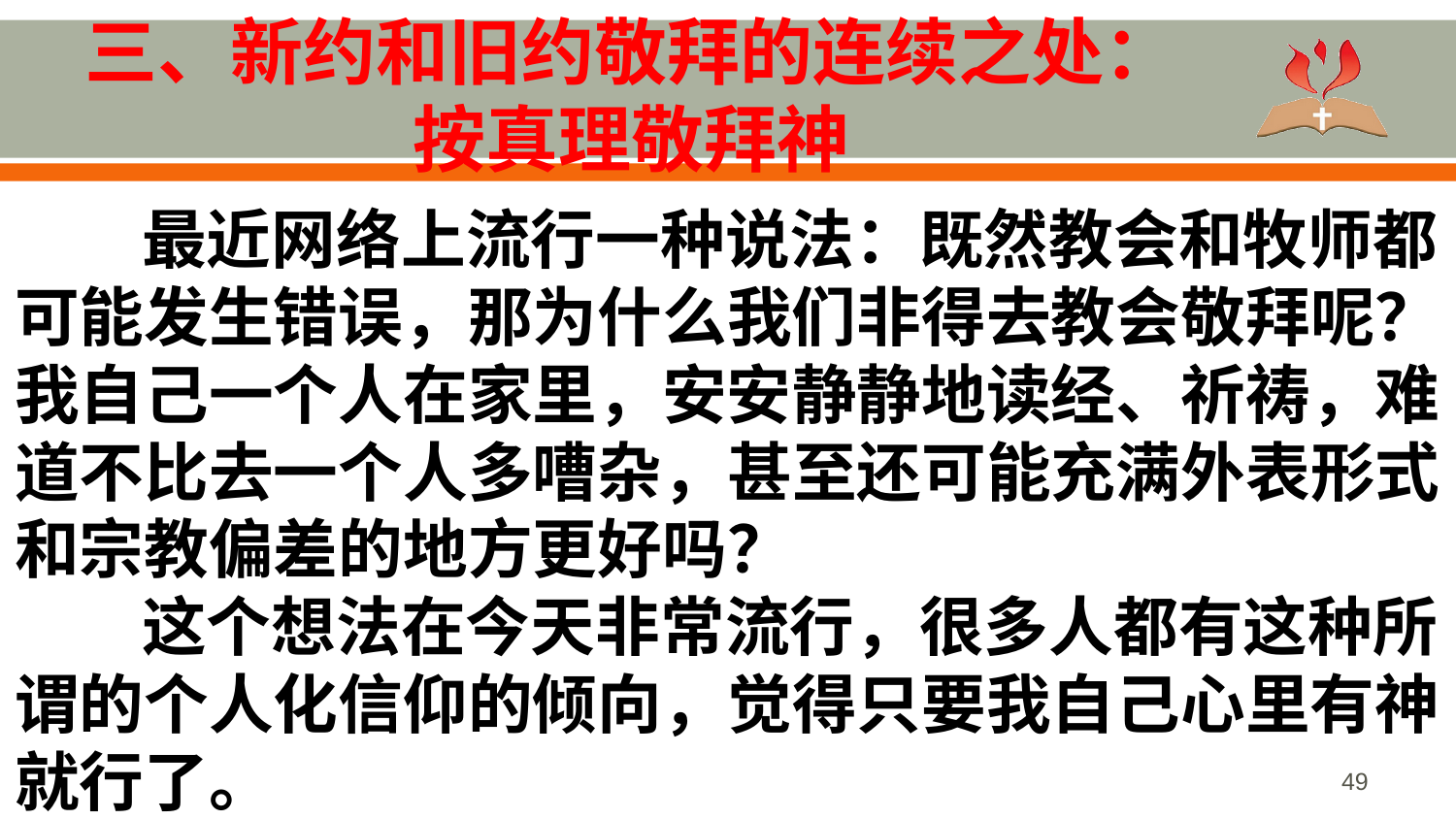

# 三、新约和旧约敬拜的连续之处：按真理敬拜神
最近网络上流行一种说法：既然教会和牧师都可能发生错误，那为什么我们非得去教会敬拜呢？我自己一个人在家里，安安静静地读经、祈祷，难道不比去一个人多嘈杂，甚至还可能充满外表形式和宗教偏差的地方更好吗？
这个想法在今天非常流行，很多人都有这种所谓的个人化信仰的倾向，觉得只要我自己心里有神就行了。

49